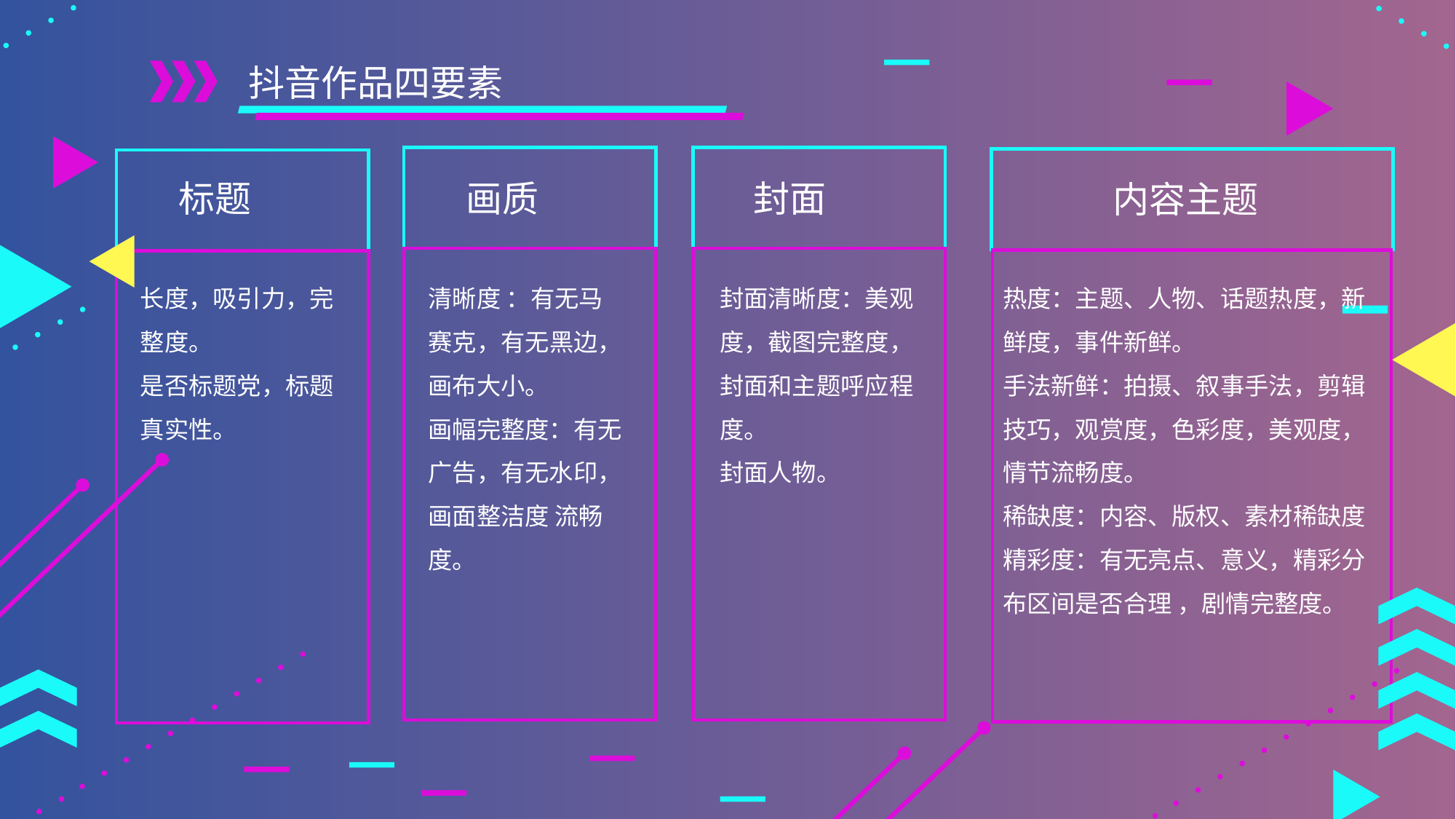

抖音作品四要素

标题
画质
封面
内容主题

长度，吸引力，完整度。
是否标题党，标题真实性。
清晰度 ：有无马赛克，有无黑边，画布大小。
画幅完整度：有无广告，有无水印，画面整洁度 流畅度。
封面清晰度：美观度，截图完整度，封面和主题呼应程度。
封面人物。
热度：主题、人物、话题热度，新鲜度，事件新鲜。
手法新鲜：拍摄、叙事手法，剪辑技巧，观赏度，色彩度，美观度，情节流畅度。
稀缺度：内容、版权、素材稀缺度
精彩度：有无亮点、意义，精彩分布区间是否合理 ，剧情完整度。